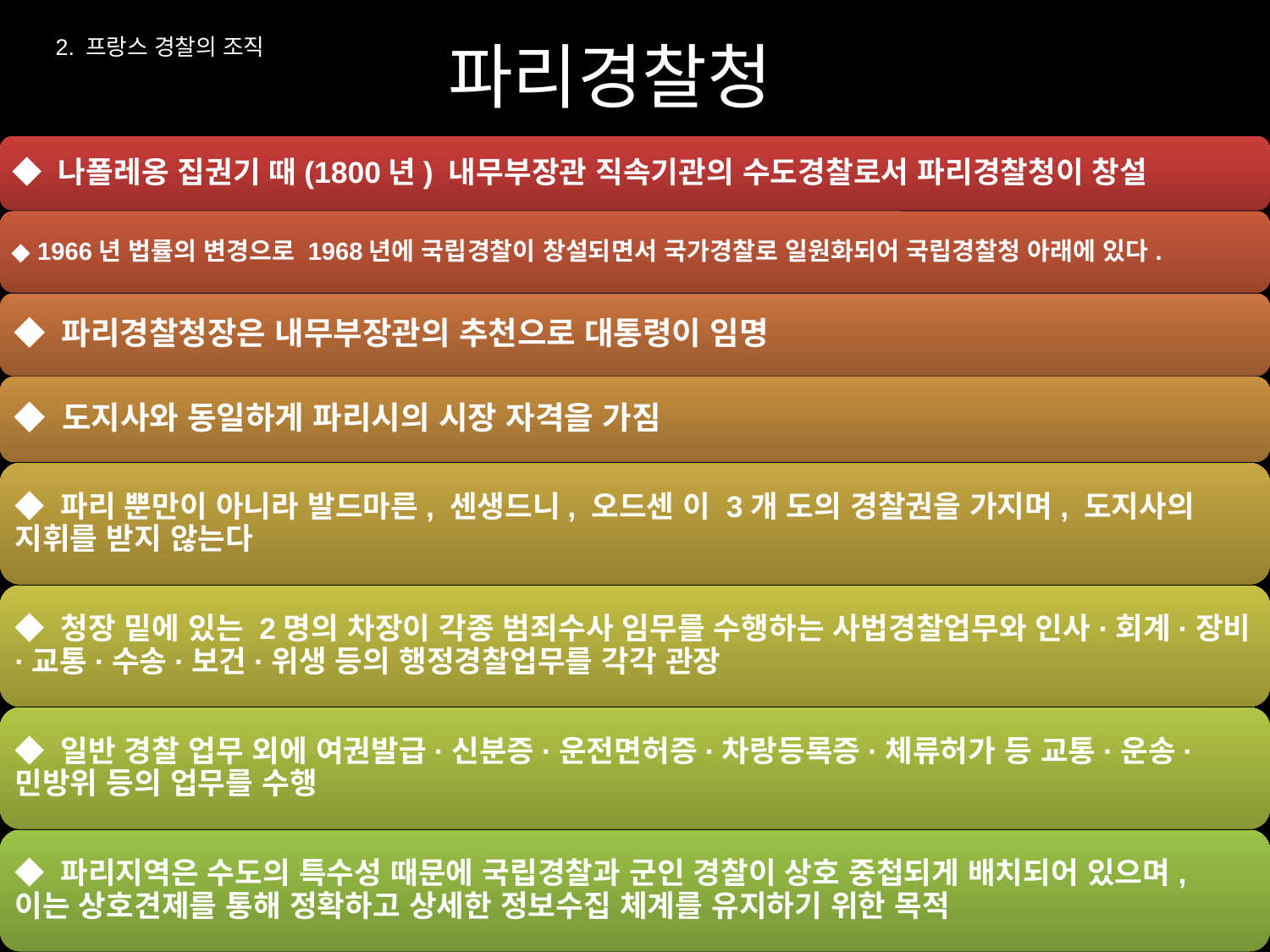

2. 프랑스 경찰의 조직
파리경찰청
◆ 나폴레옹 집권기 때(1800년) 내무부장관 직속기관의 수도경찰로서 파리경찰청이 창설
◆ 1966년 법률의 변경으로 1968년에 국립경찰이 창설되면서 국가경찰로 일원화되어 국립경찰청 아래에 있다.
◆ 파리경찰청장은 내무부장관의 추천으로 대통령이 임명
◆ 도지사와 동일하게 파리시의 시장 자격을 가짐
◆ 파리 뿐만이 아니라 발드마른, 센생드니, 오드센 이 3개 도의 경찰권을 가지며, 도지사의 지휘를 받지 않는다
◆ 청장 밑에 있는 2명의 차장이 각종 범죄수사 임무를 수행하는 사법경찰업무와 인사·회계·장비·교통·수송·보건·위생 등의 행정경찰업무를 각각 관장
◆ 일반 경찰 업무 외에 여권발급·신분증·운전면허증·차랑등록증·체류허가 등 교통·운송·민방위 등의 업무를 수행
◆ 파리지역은 수도의 특수성 때문에 국립경찰과 군인 경찰이 상호 중첩되게 배치되어 있으며, 이는 상호견제를 통해 정확하고 상세한 정보수집 체계를 유지하기 위한 목적